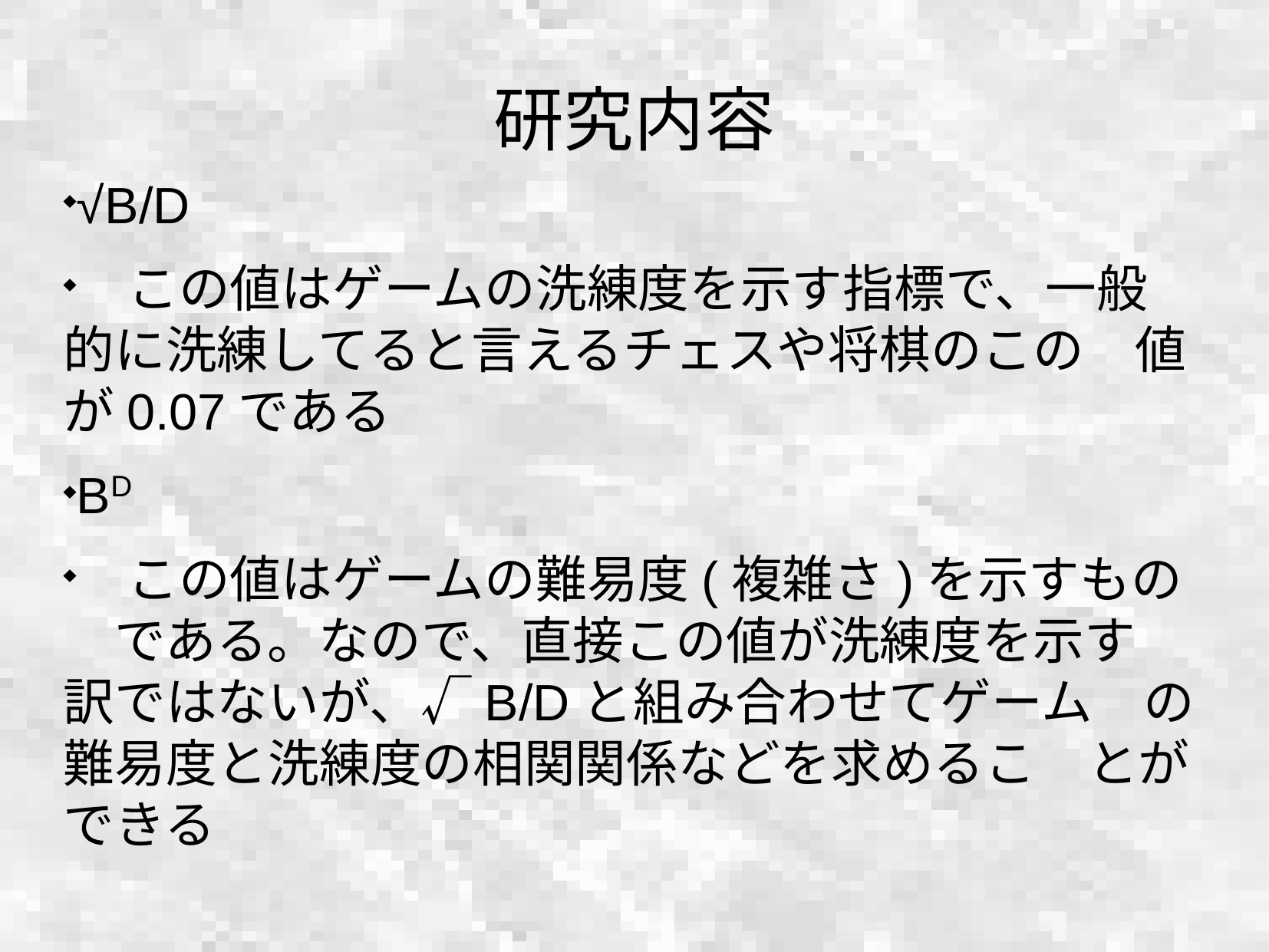

研究内容
√B/D
　この値はゲームの洗練度を示す指標で、一般　的に洗練してると言えるチェスや将棋のこの　値が0.07である
BD
　この値はゲームの難易度(複雑さ)を示すもの　である。なので、直接この値が洗練度を示す　訳ではないが、√B/Dと組み合わせてゲーム　の難易度と洗練度の相関関係などを求めるこ　とができる